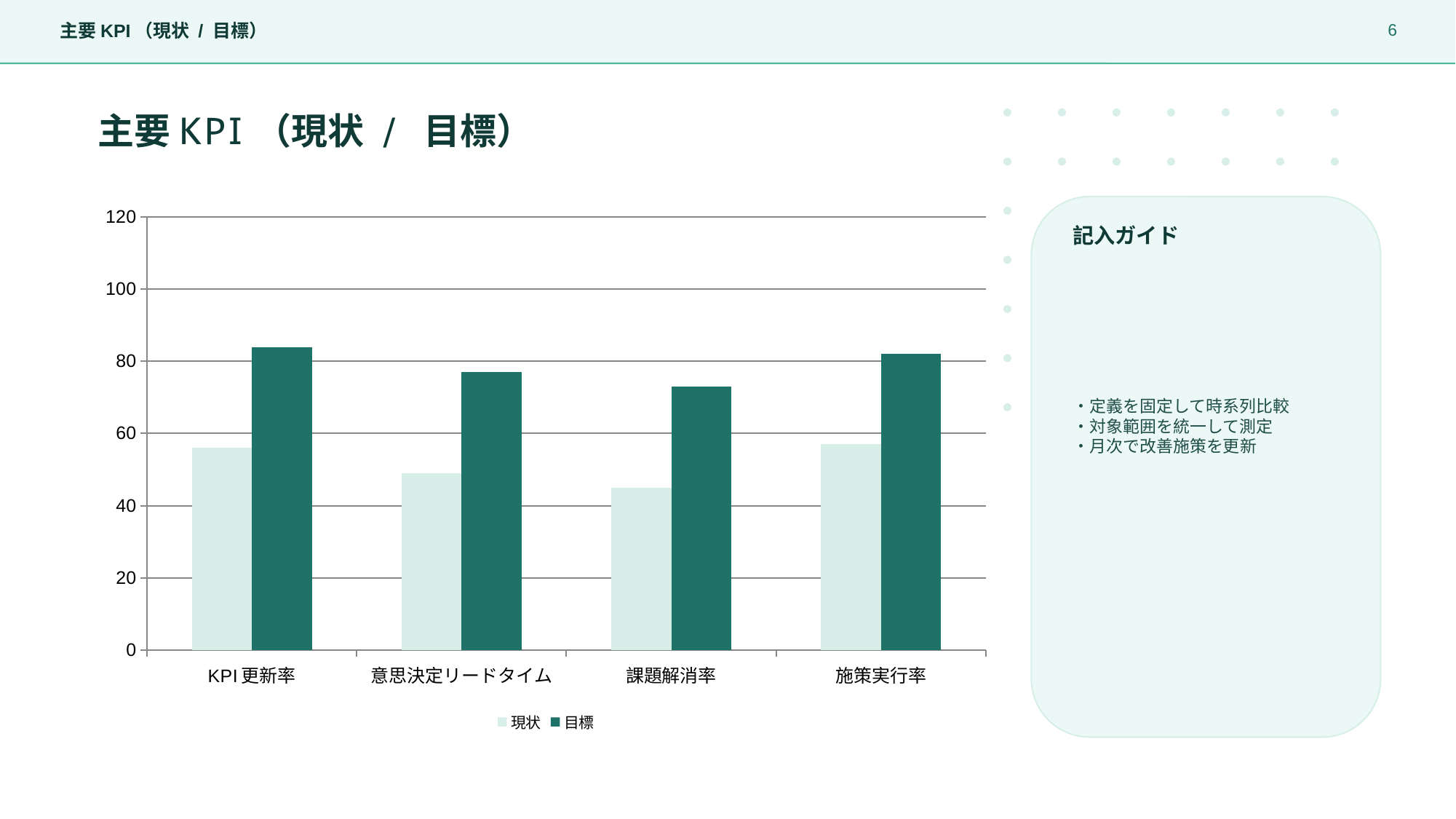

6
主要KPI（現状 / 目標）

主要KPI（現状 / 目標）

### Chart

| Category | 現状 | 目標 |
|---|---|---|
| KPI更新率 | 56.0 | 84.0 |
| 意思決定リードタイム | 49.0 | 77.0 |
| 課題解消率 | 45.0 | 73.0 |
| 施策実行率 | 57.0 | 82.0 |

記入ガイド

・定義を固定して時系列比較
・対象範囲を統一して測定
・月次で改善施策を更新